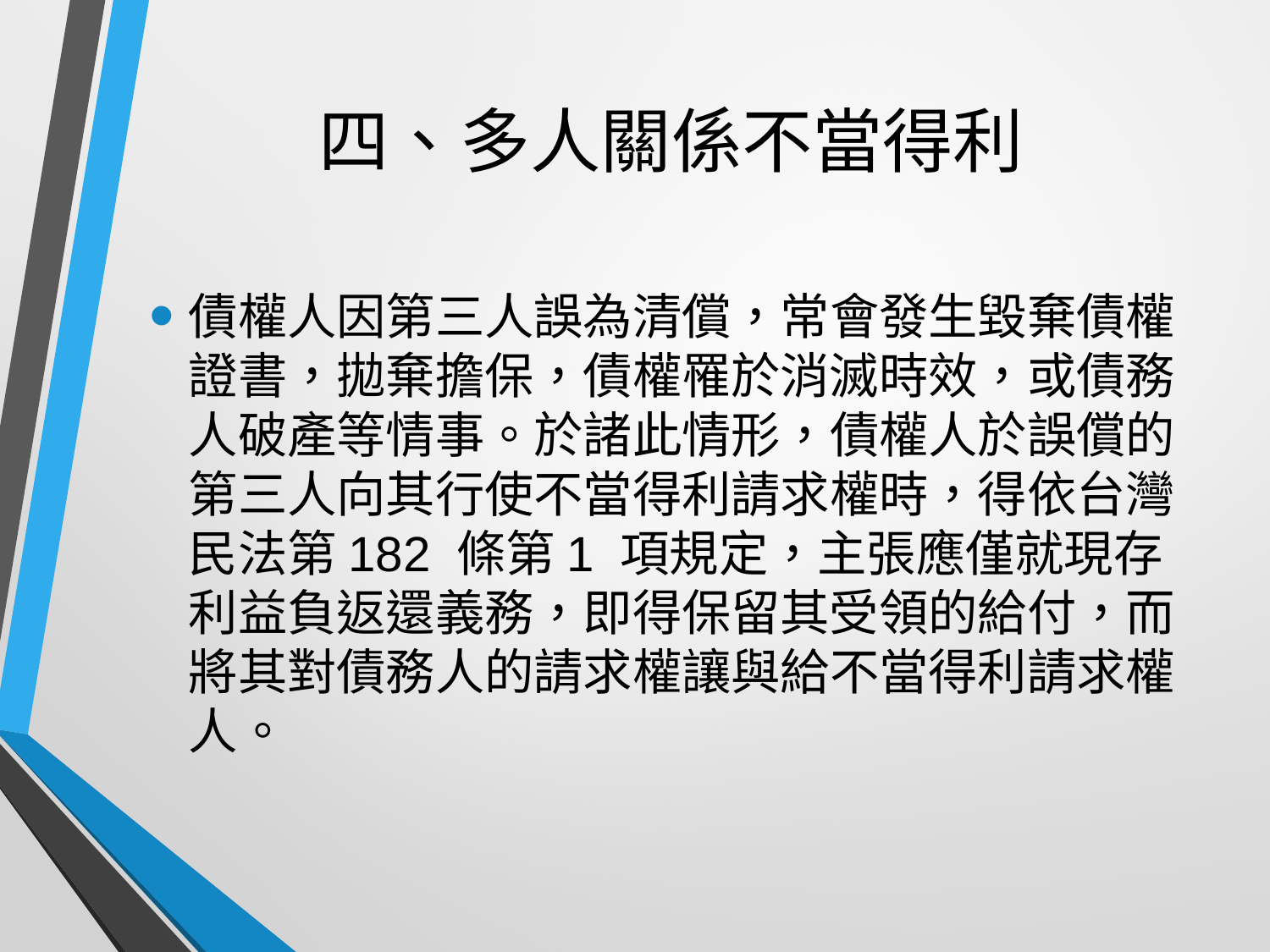

# 四、多人關係不當得利
債權人因第三人誤為清償，常會發生毀棄債權證書，拋棄擔保，債權罹於消滅時效，或債務人破產等情事。於諸此情形，債權人於誤償的第三人向其行使不當得利請求權時，得依台灣民法第182 條第1 項規定，主張應僅就現存利益負返還義務，即得保留其受領的給付，而將其對債務人的請求權讓與給不當得利請求權人。